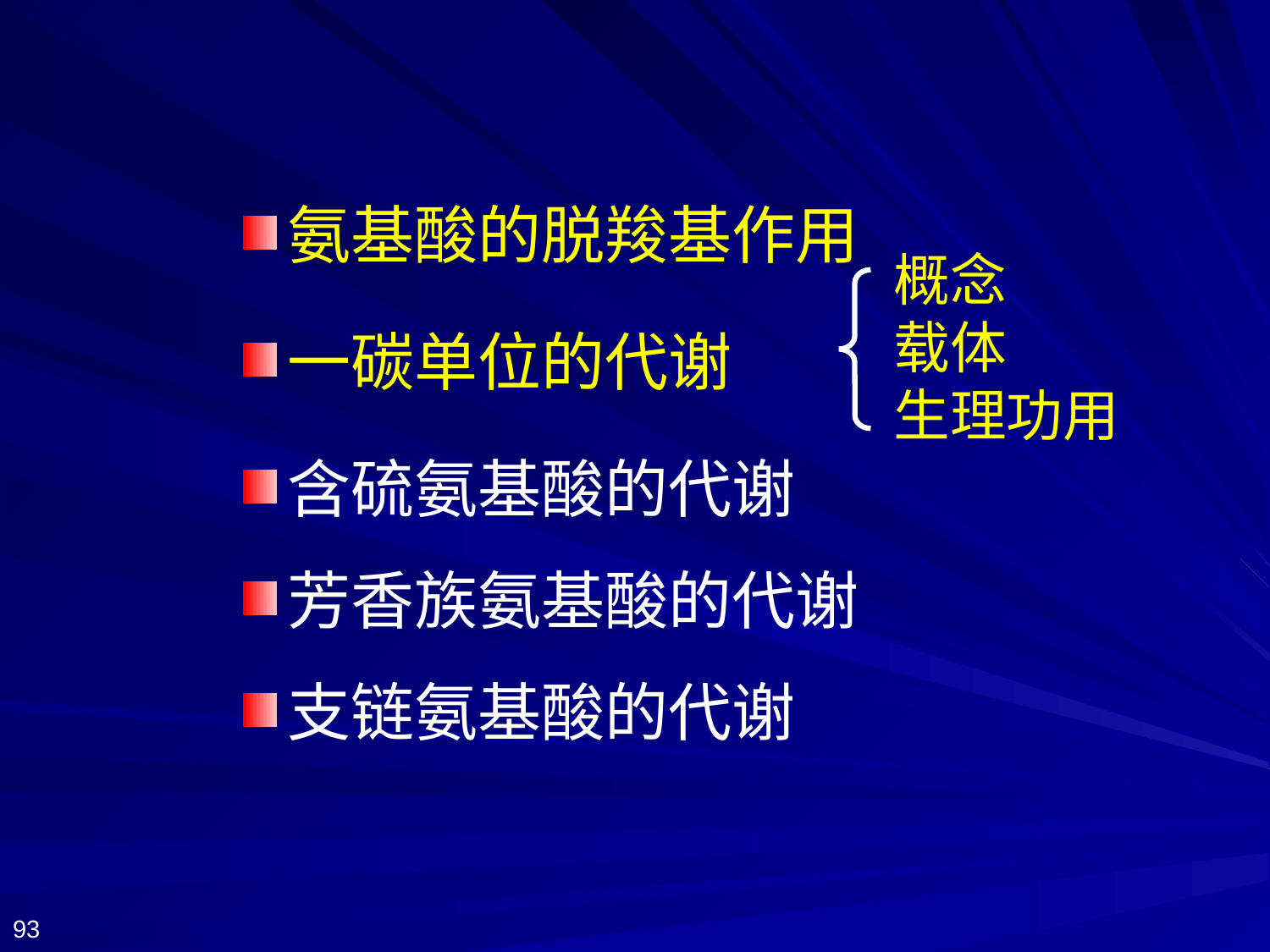

氨基酸的脱羧基作用
一碳单位的代谢
含硫氨基酸的代谢
芳香族氨基酸的代谢
支链氨基酸的代谢
概念     载体     生理功用

93